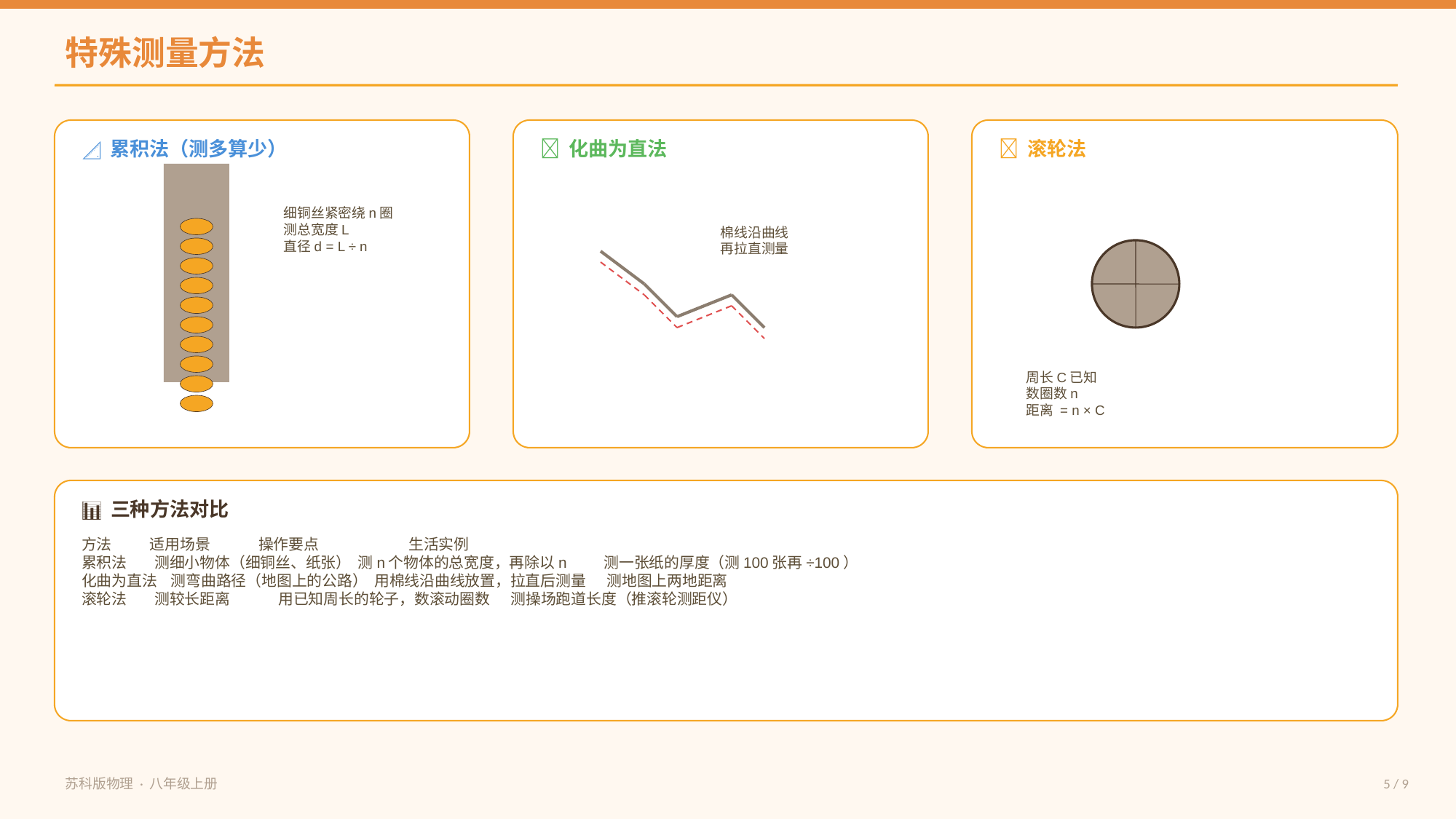

特殊测量方法

📐 累积法（测多算少）
🧵 化曲为直法
🛞 滚轮法

细铜丝紧密绕n圈
测总宽度L
直径d = L ÷ n
棉线沿曲线
再拉直测量

周长C已知
数圈数n
距离 = n × C

📊 三种方法对比
方法           适用场景              操作要点                          生活实例
累积法        测细小物体（细铜丝、纸张）  测n个物体的总宽度，再除以n        测一张纸的厚度（测100张再÷100）
化曲为直法    测弯曲路径（地图上的公路）  用棉线沿曲线放置，拉直后测量      测地图上两地距离
滚轮法        测较长距离              用已知周长的轮子，数滚动圈数      测操场跑道长度（推滚轮测距仪）
苏科版物理 · 八年级上册
5 / 9